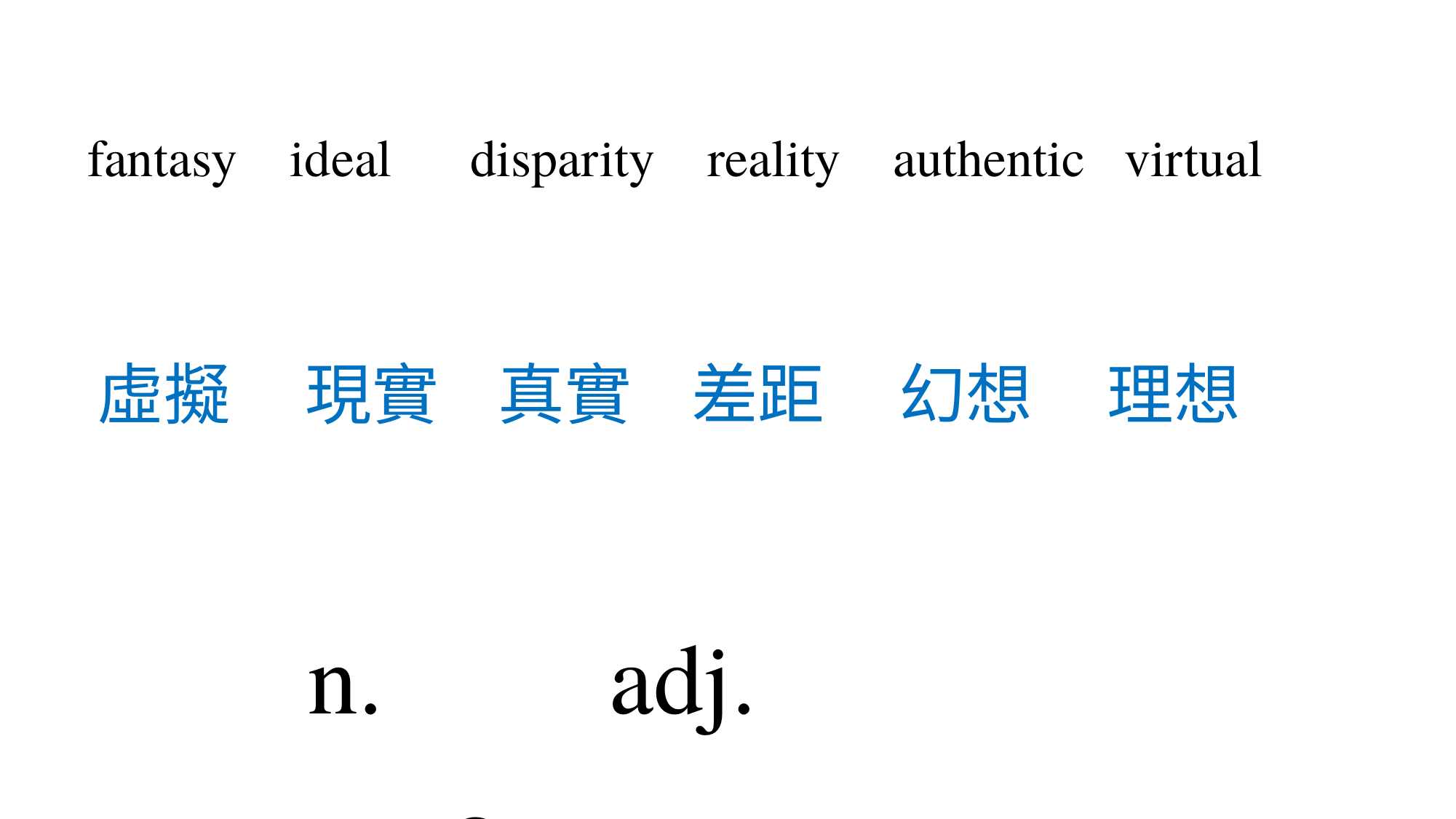

fantasy    ideal      disparity    reality    authentic   virtual
# 虛擬     現實    真實    差距     幻想     理想
n.         adj.         v.  ？